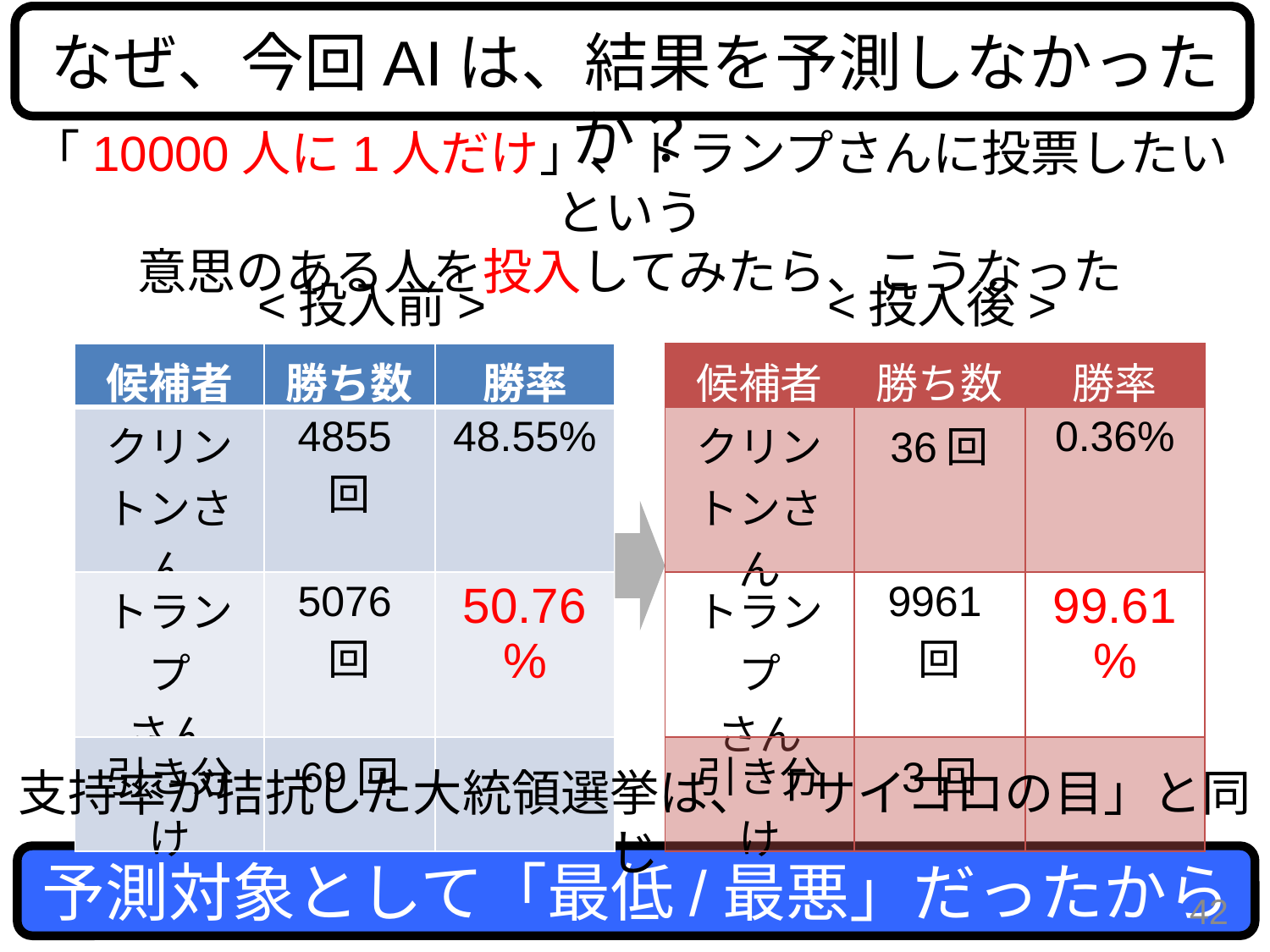

なぜ、今回AIは、結果を予測しなかったか？
「10000人に1人だけ」、トランプさんに投票したいという
意思のある人を投入してみたら、こうなった
<投入前>
<投入後>
| 候補者 | 勝ち数 | 勝率 |
| --- | --- | --- |
| クリントンさん | 4855回 | 48.55% |
| トランプ さん | 5076回 | 50.76% |
| 引き分け | 69回 |  |
| 候補者 | 勝ち数 | 勝率 |
| --- | --- | --- |
| クリントンさん | 36回 | 0.36% |
| トランプ さん | 9961回 | 99.61% |
| 引き分け | 3回 |  |

支持率が拮抗した大統領選挙は、「サイコロの目」と同じ
予測対象として「最低/最悪」だったから
42